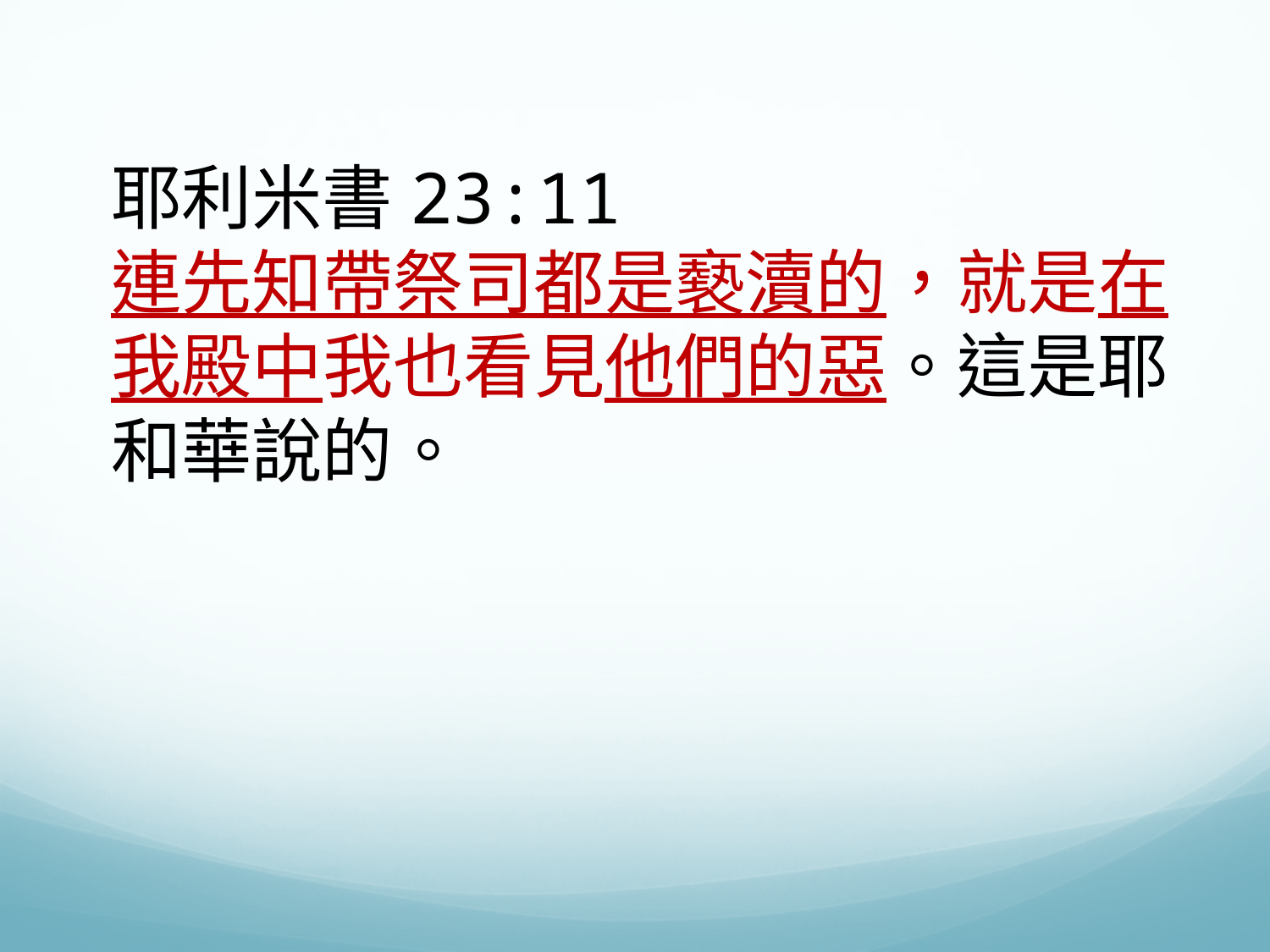

耶利米書23:11
連先知帶祭司都是褻瀆的，就是在我殿中我也看見他們的惡。這是耶和華說的。